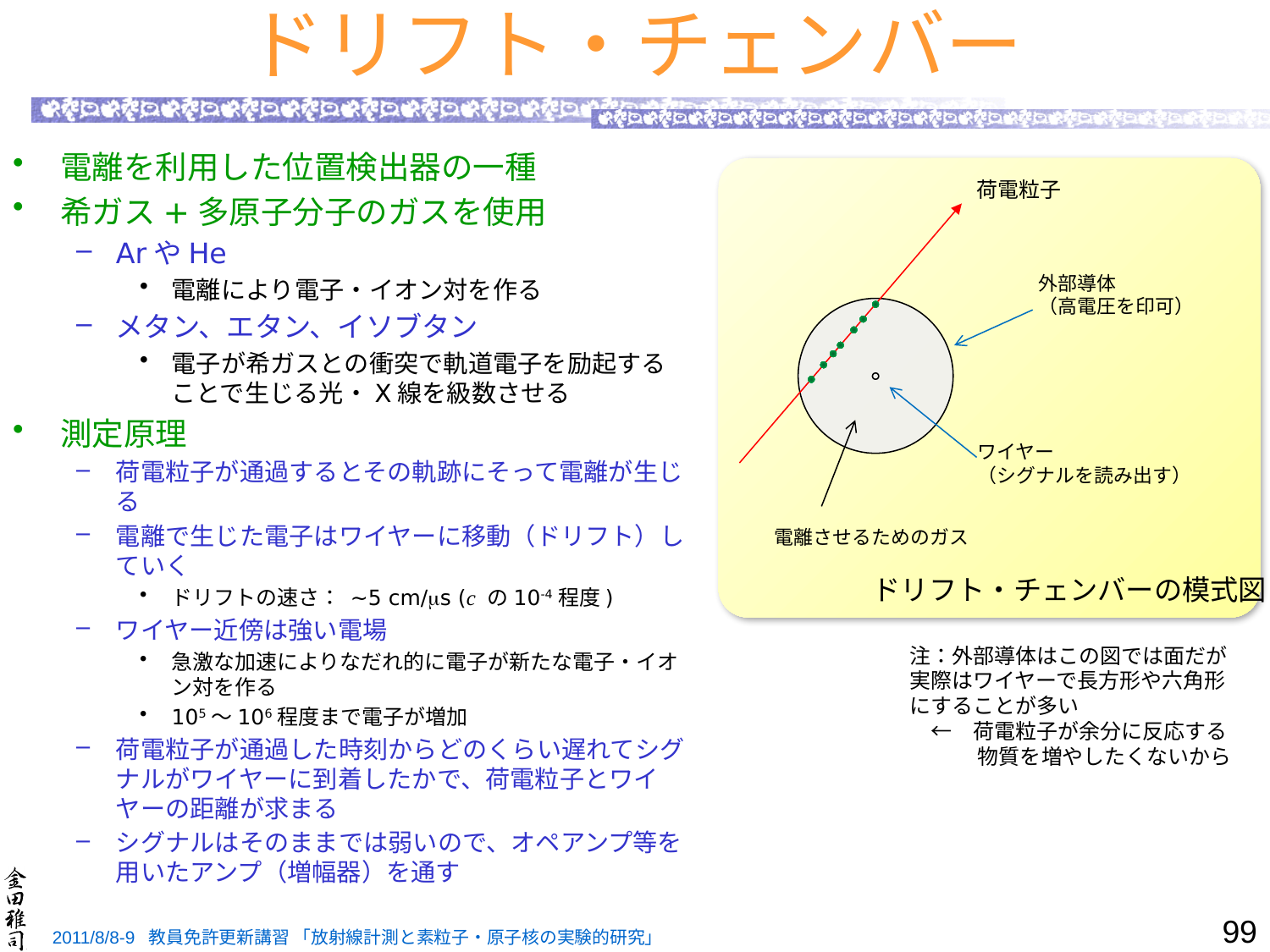

# ドリフト・チェンバー
電離を利用した位置検出器の一種
希ガス+多原子分子のガスを使用
ArやHe
電離により電子・イオン対を作る
メタン、エタン、イソブタン
電子が希ガスとの衝突で軌道電子を励起することで生じる光・X線を級数させる
測定原理
荷電粒子が通過するとその軌跡にそって電離が生じる
電離で生じた電子はワイヤーに移動（ドリフト）していく
ドリフトの速さ： ~5 cm/μs (c の10-4程度)
ワイヤー近傍は強い電場
急激な加速によりなだれ的に電子が新たな電子・イオン対を作る
105～106程度まで電子が増加
荷電粒子が通過した時刻からどのくらい遅れてシグナルがワイヤーに到着したかで、荷電粒子とワイヤーの距離が求まる
シグナルはそのままでは弱いので、オペアンプ等を用いたアンプ（増幅器）を通す

荷電粒子
外部導体
（高電圧を印可）

ワイヤー
（シグナルを読み出す）
電離させるためのガス
ドリフト・チェンバーの模式図
注：外部導体はこの図では面だが
実際はワイヤーで長方形や六角形
にすることが多い
　←　荷電粒子が余分に反応する
　　　 物質を増やしたくないから
99
2011/8/8-9  教員免許更新講習 「放射線計測と素粒子・原子核の実験的研究」